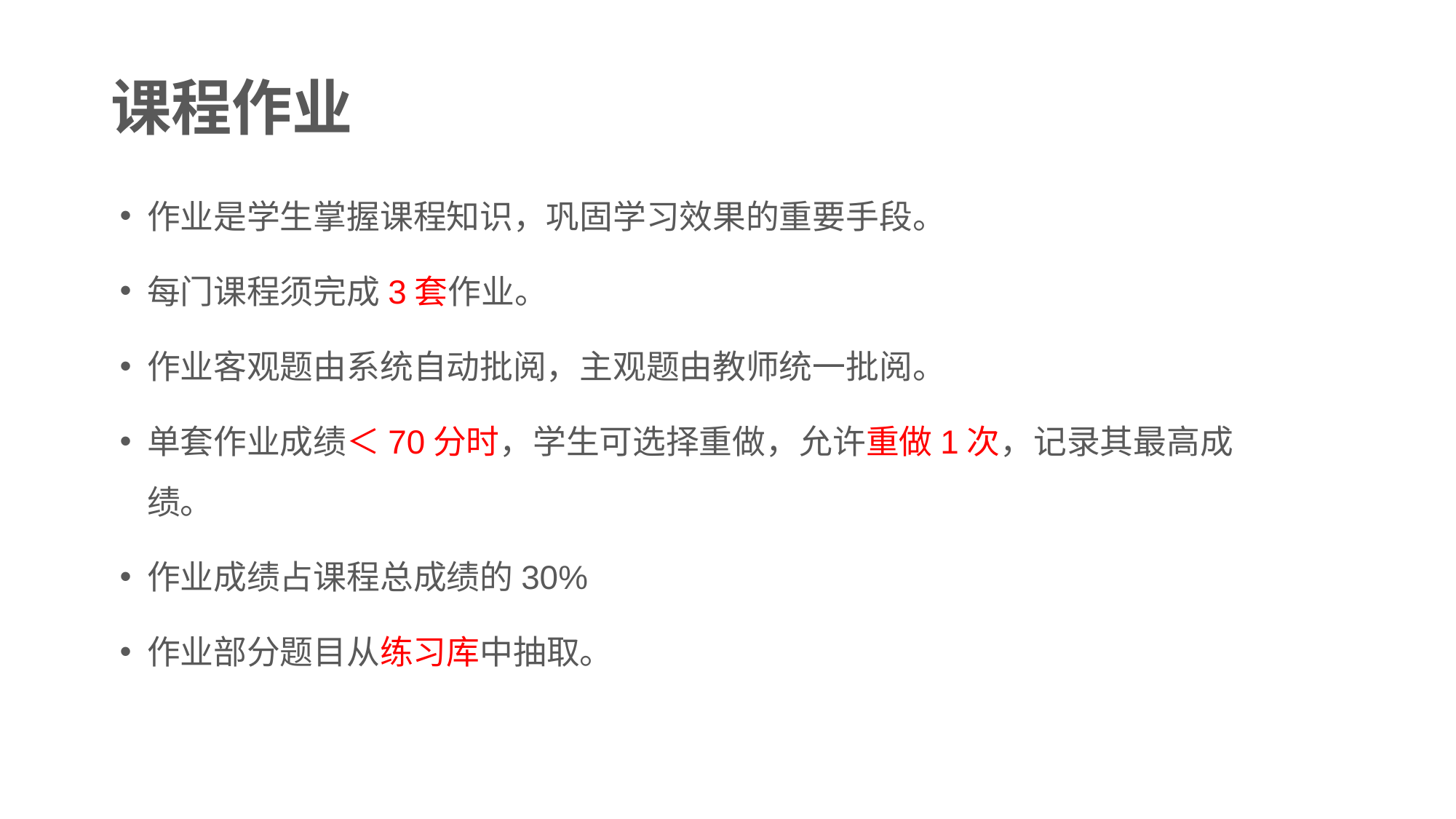

# 课程作业
作业是学生掌握课程知识，巩固学习效果的重要手段。
每门课程须完成3套作业。
作业客观题由系统自动批阅，主观题由教师统一批阅。
单套作业成绩＜70分时，学生可选择重做，允许重做1次，记录其最高成绩。
作业成绩占课程总成绩的30%
作业部分题目从练习库中抽取。